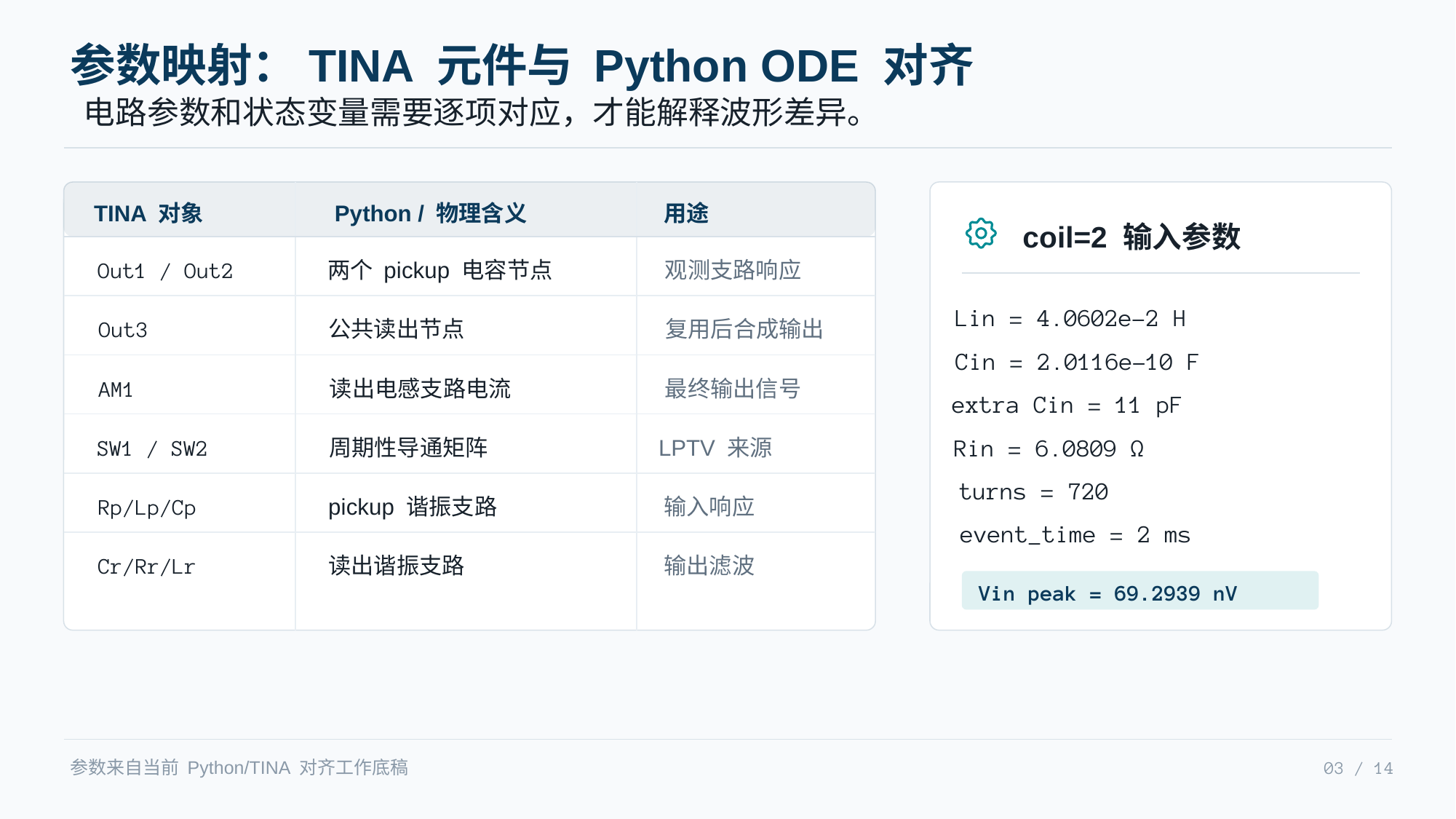

参数映射：TINA 元件与 Python ODE 对齐
电路参数和状态变量需要逐项对应，才能解释波形差异。

TINA 对象
Python / 物理含义
用途

Out1 / Out2
两个 pickup 电容节点
观测支路响应

Out3
公共读出节点
复用后合成输出

AM1
读出电感支路电流
最终输出信号

SW1 / SW2
周期性导通矩阵
LPTV 来源

Rp/Lp/Cp
pickup 谐振支路
输入响应

Cr/Rr/Lr
读出谐振支路
输出滤波

coil=2 输入参数

Lin = 4.0602e-2 H
Cin = 2.0116e-10 F
extra Cin = 11 pF
Rin = 6.0809 Ω
turns = 720
event_time = 2 ms

Vin peak = 69.2939 nV

参数来自当前 Python/TINA 对齐工作底稿
03 / 14